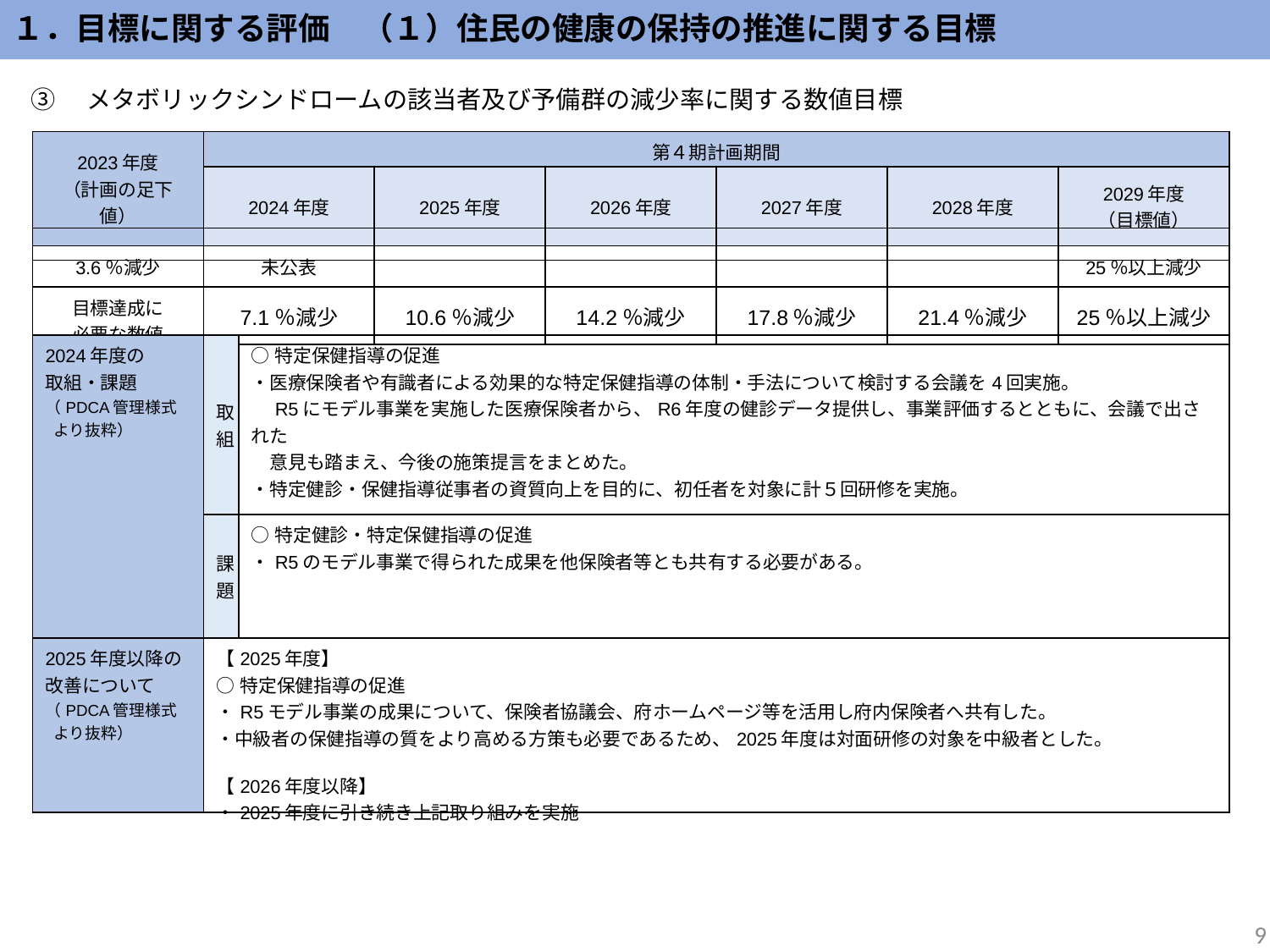

１．目標に関する評価　（１）住民の健康の保持の推進に関する目標
③　メタボリックシンドロームの該当者及び予備群の減少率に関する数値目標
| 2023年度 （計画の足下値） | 第４期計画期間 |  |  |  |  |  |
| --- | --- | --- | --- | --- | --- | --- |
| 2023年度 （計画の足下値） | 2024年度 | 2025年度 | 2026年度 | 2027年度 | 2028年度 | 2029年度 （目標値） |
| 3.6％減少 | 未公表 |  |  |  |  | 25％以上減少 |
| 目標達成に 必要な数値 | 7.1％減少 | 10.6％減少 | 14.2％減少 | 17.8％減少 | 21.4％減少 | 25％以上減少 |
| 2024年度の 取組・課題 （PDCA管理様式 より抜粋） | 取組 | ○特定保健指導の促進 ・医療保険者や有識者による効果的な特定保健指導の体制・手法について検討する会議を4回実施。 　R5にモデル事業を実施した医療保険者から、R6年度の健診データ提供し、事業評価するとともに、会議で出された 　意見も踏まえ、今後の施策提言をまとめた。 ・特定健診・保健指導従事者の資質向上を目的に、初任者を対象に計５回研修を実施。 |
| --- | --- | --- |
|  | 課題 | ○特定健診・特定保健指導の促進 ・R5のモデル事業で得られた成果を他保険者等とも共有する必要がある。 |
| 2025年度以降の改善について （PDCA管理様式 より抜粋） | 【2025年度】 ○特定保健指導の促進 ・R5モデル事業の成果について、保険者協議会、府ホームページ等を活用し府内保険者へ共有した。 ・中級者の保健指導の質をより高める方策も必要であるため、2025年度は対面研修の対象を中級者とした。 【2026年度以降】 ・2025年度に引き続き上記取り組みを実施 |  |
9